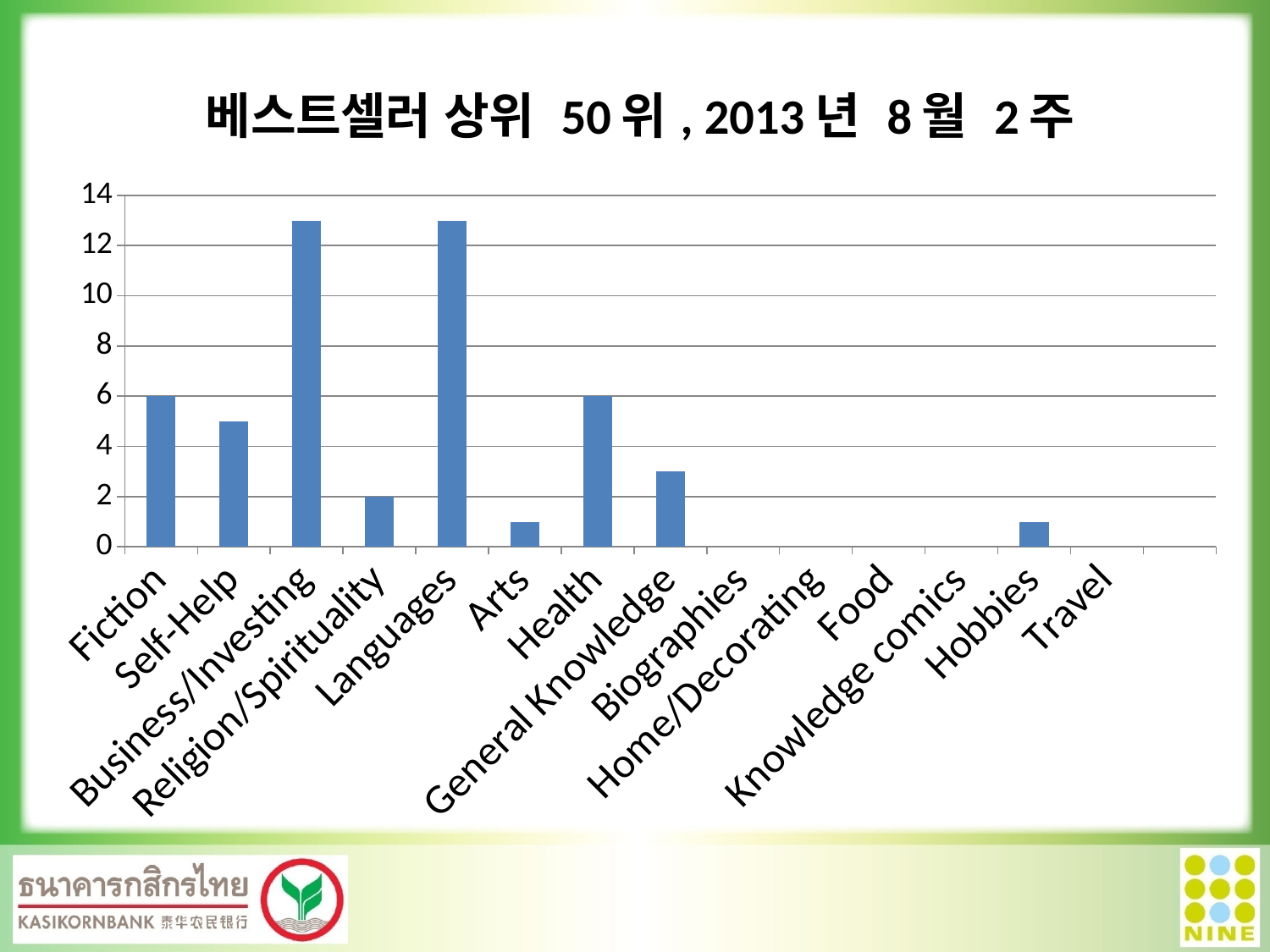

### Chart: 베스트셀러 상위 50위, 2013년 8월 2주

| Category | Top 50 Best Seller |
|---|---|
| Fiction | 6.0 |
| Self-Help | 5.0 |
| Business/Investing | 13.0 |
| Religion/Spirituality | 2.0 |
| Languages | 13.0 |
| Arts | 1.0 |
| Health | 6.0 |
| General Knowledge | 3.0 |
| Biographies | None |
| Home/Decorating | None |
| Food | None |
| Knowledge comics | None |
| Hobbies | 1.0 |
| Travel | None |